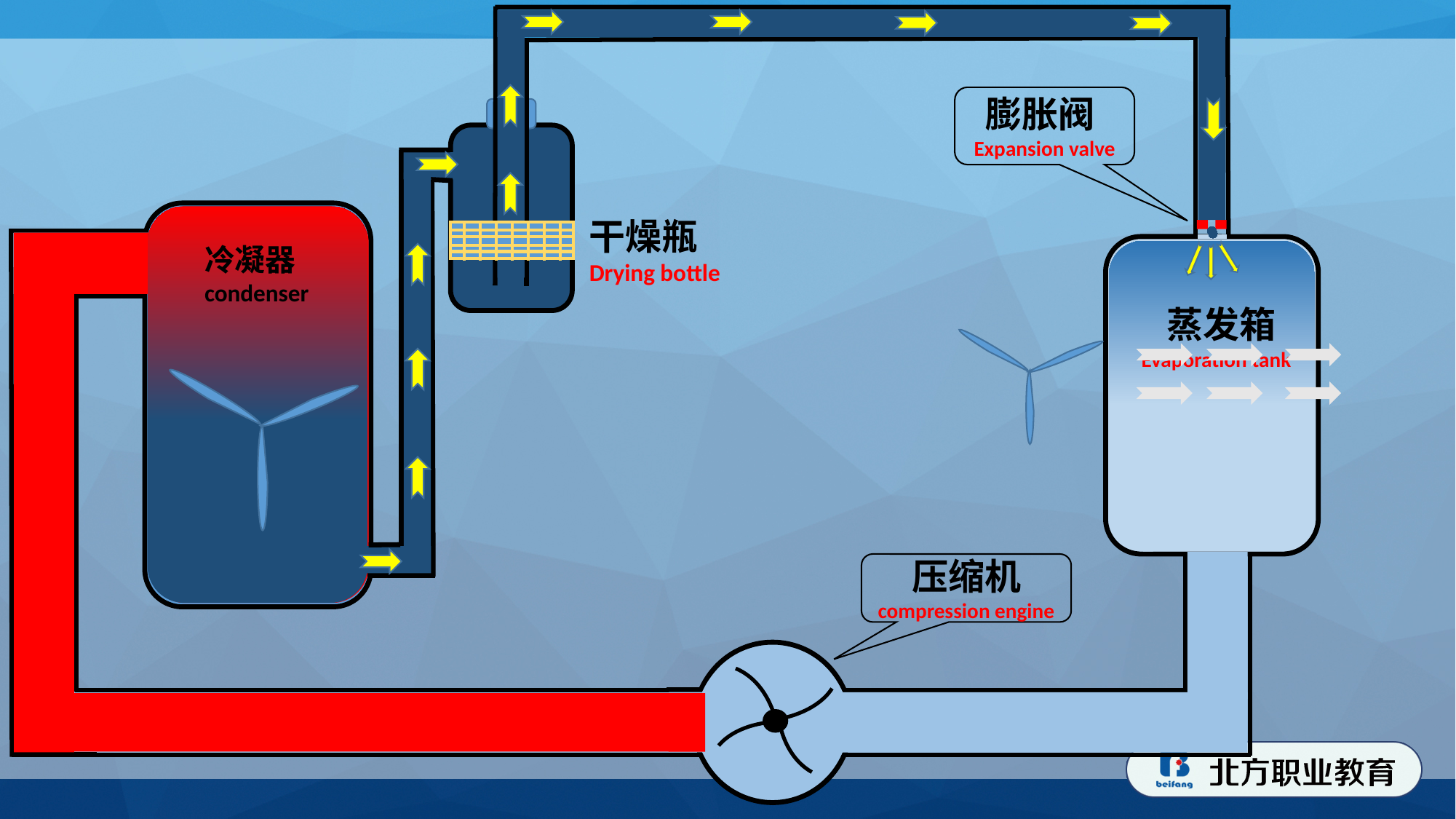

膨胀阀Expansion valve

干燥瓶Drying bottle

冷凝器
condenser

  蒸发箱
Evaporation tank

压缩机
compression engine